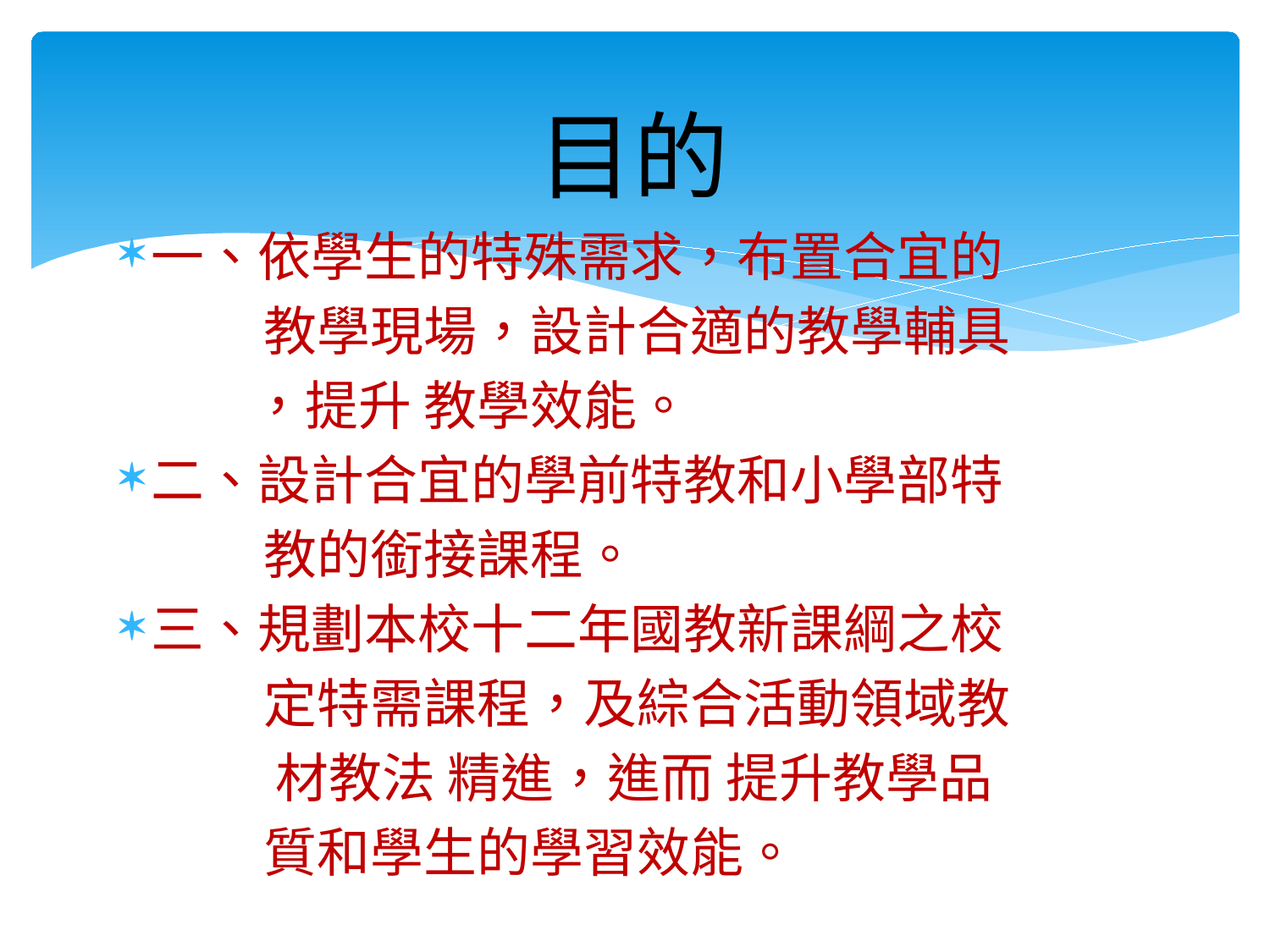

# 目的

一、依學生的特殊需求，布置合宜的
            教學現場，設計合適的教學輔具
           ，提升 教學效能。
二、設計合宜的學前特教和小學部特
            教的銜接課程。
三、規劃本校十二年國教新課綱之校
            定特需課程，及綜合活動領域教
             材教法 精進，進而 提升教學品
            質和學生的學習效能。